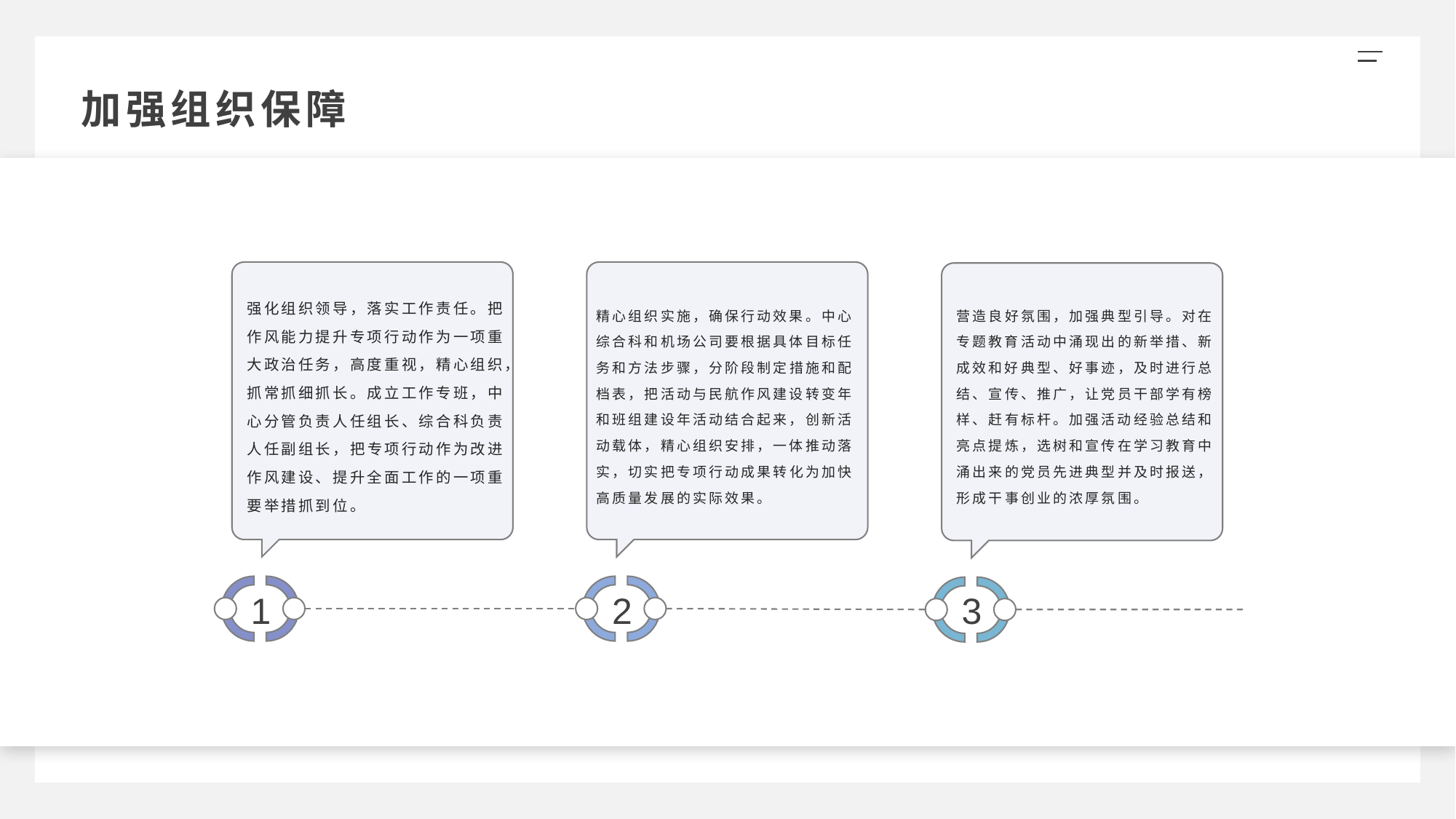

加强组织保障

强化组织领导，落实工作责任。把作风能力提升专项行动作为一项重大政治任务，高度重视，精心组织，抓常抓细抓长。成立工作专班，中心分管负责人任组长、综合科负责人任副组长，把专项行动作为改进作风建设、提升全面工作的一项重要举措抓到位。
精心组织实施，确保行动效果。中心综合科和机场公司要根据具体目标任务和方法步骤，分阶段制定措施和配档表，把活动与民航作风建设转变年和班组建设年活动结合起来，创新活动载体，精心组织安排，一体推动落实，切实把专项行动成果转化为加快高质量发展的实际效果。
营造良好氛围，加强典型引导。对在专题教育活动中涌现出的新举措、新成效和好典型、好事迹，及时进行总结、宣传、推广，让党员干部学有榜样、赶有标杆。加强活动经验总结和亮点提炼，选树和宣传在学习教育中涌出来的党员先进典型并及时报送，形成干事创业的浓厚氛围。

1
2
3